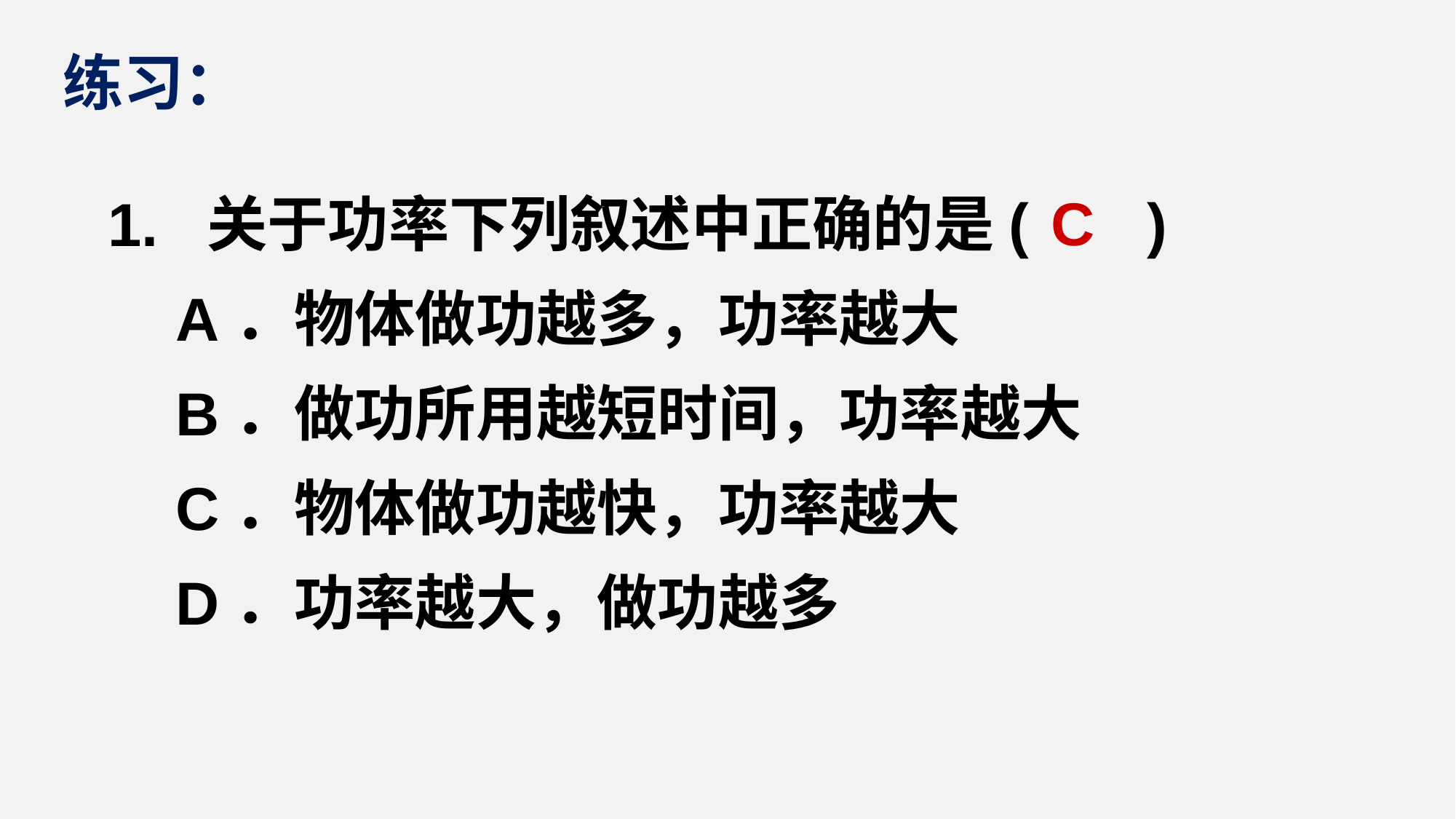

练习：
 1.  关于功率下列叙述中正确的是(       )
     A．物体做功越多，功率越大
     B．做功所用越短时间，功率越大
     C．物体做功越快，功率越大
     D．功率越大，做功越多
C